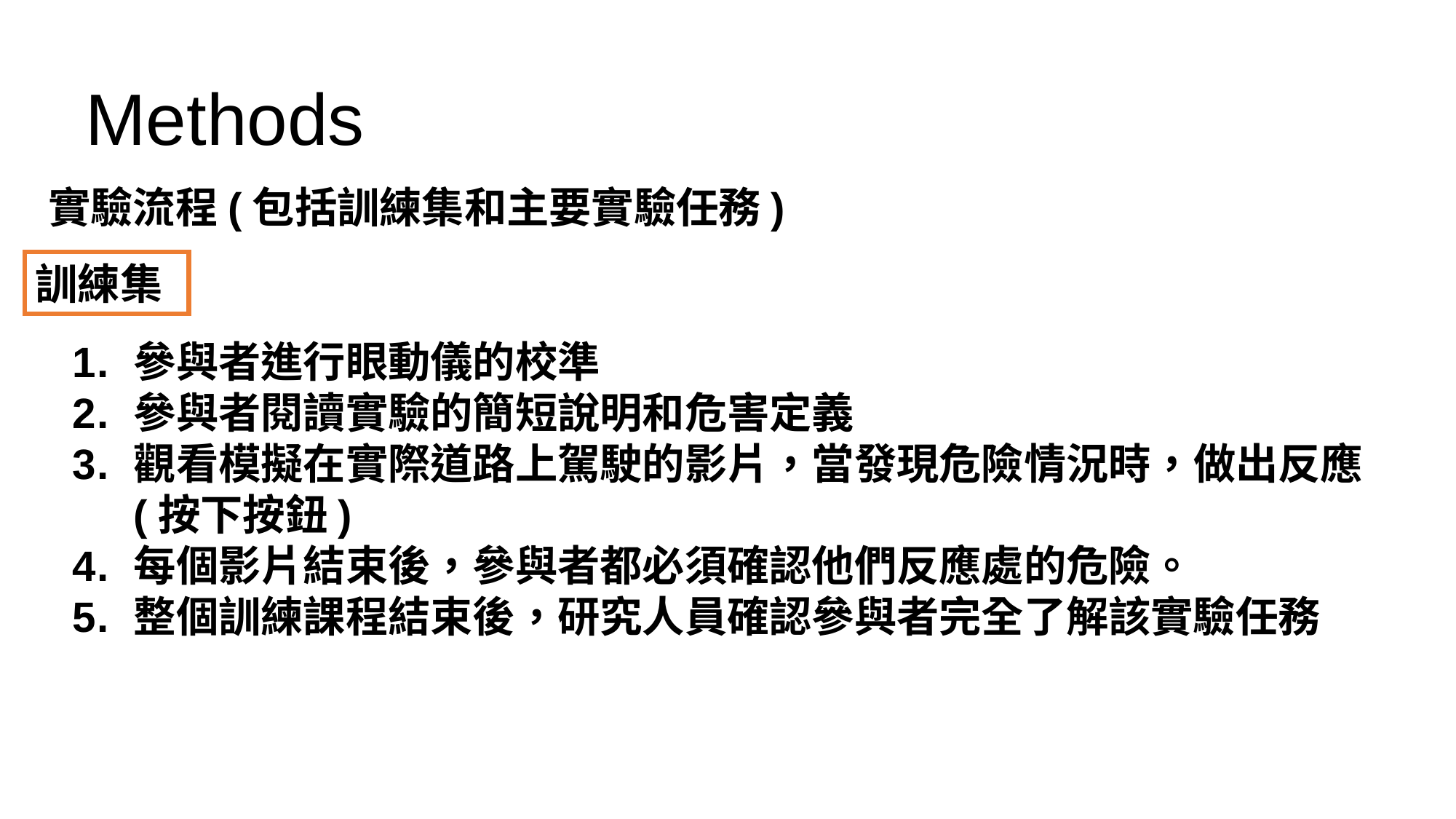

Methods
實驗流程(包括訓練集和主要實驗任務)
訓練集

參與者進行眼動儀的校準
參與者閱讀實驗的簡短說明和危害定義
觀看模擬在實際道路上駕駛的影片，當發現危險情況時，做出反應(按下按鈕)
每個影片結束後，參與者都必須確認他們反應處的危險。
整個訓練課程結束後，研究人員確認參與者完全了解該實驗任務